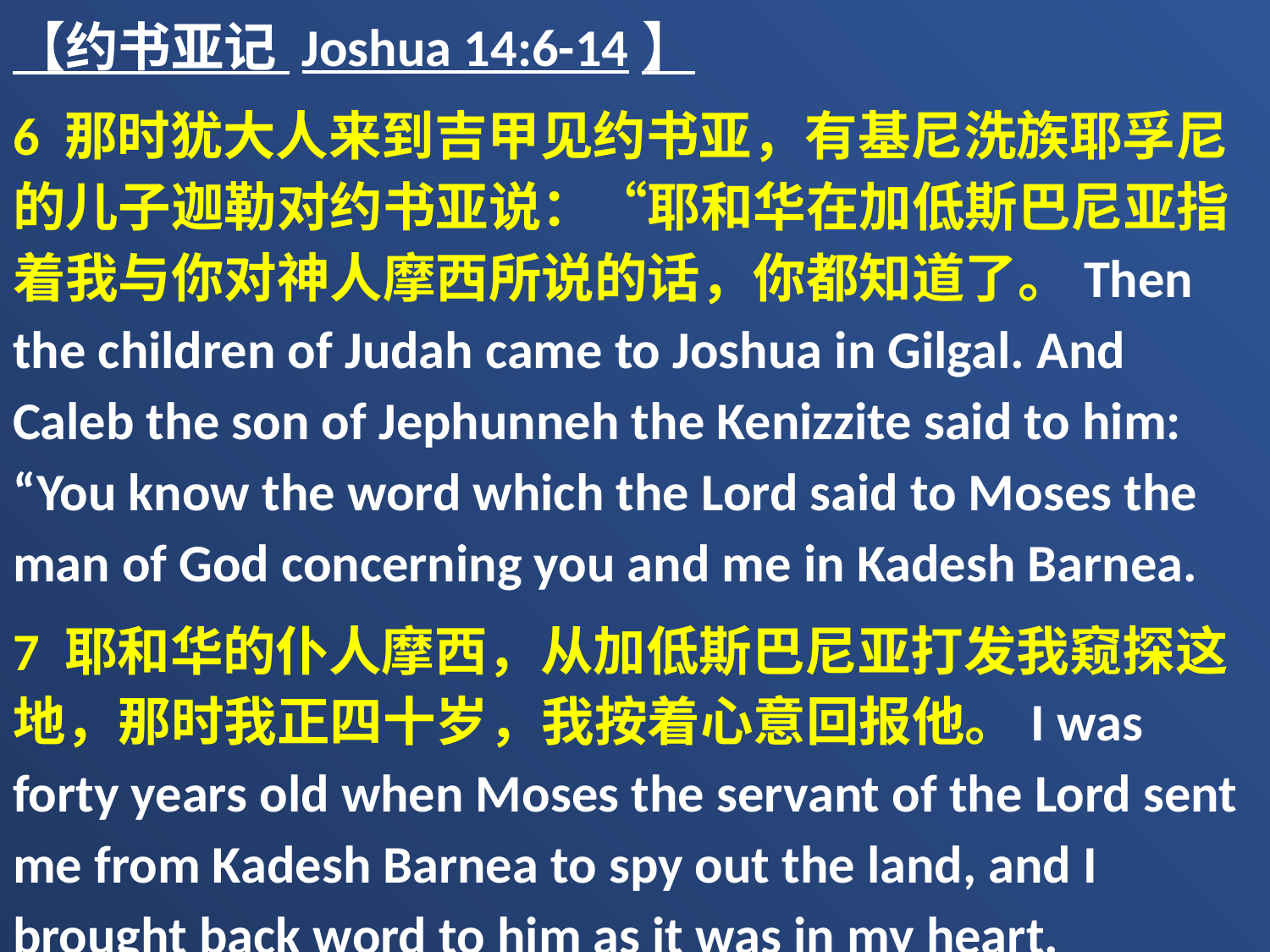

【约书亚记 Joshua 14:6-14】
6 那时犹大人来到吉甲见约书亚，有基尼洗族耶孚尼的儿子迦勒对约书亚说：“耶和华在加低斯巴尼亚指着我与你对神人摩西所说的话，你都知道了。Then the children of Judah came to Joshua in Gilgal. And Caleb the son of Jephunneh the Kenizzite said to him: “You know the word which the Lord said to Moses the man of God concerning you and me in Kadesh Barnea.
7 耶和华的仆人摩西，从加低斯巴尼亚打发我窥探这地，那时我正四十岁，我按着心意回报他。I was forty years old when Moses the servant of the Lord sent me from Kadesh Barnea to spy out the land, and I brought back word to him as it was in my heart.